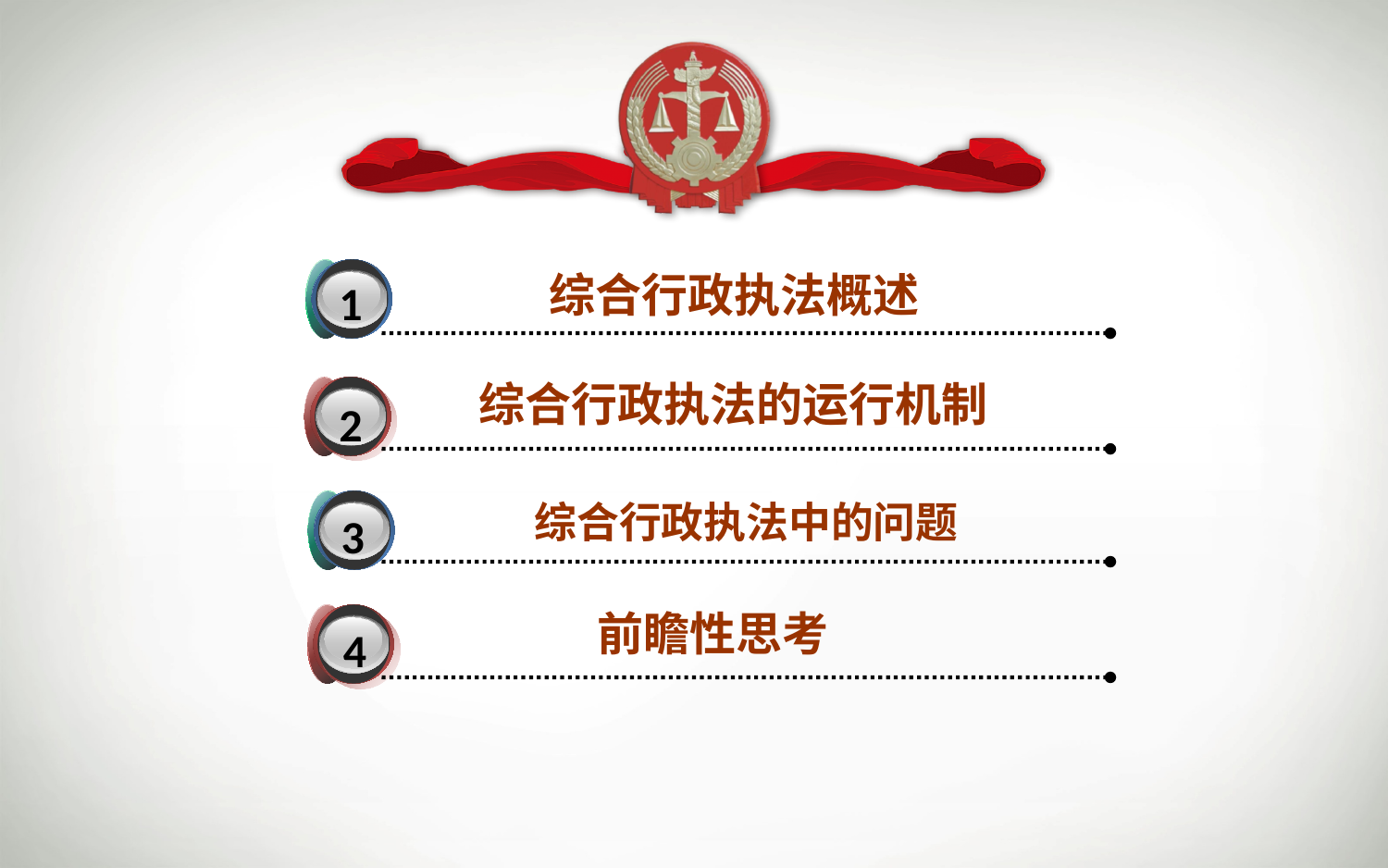

综合行政执法概述

1

 综合行政执法的运行机制

2

综合行政执法中的问题

3

3

  前瞻性思考

4